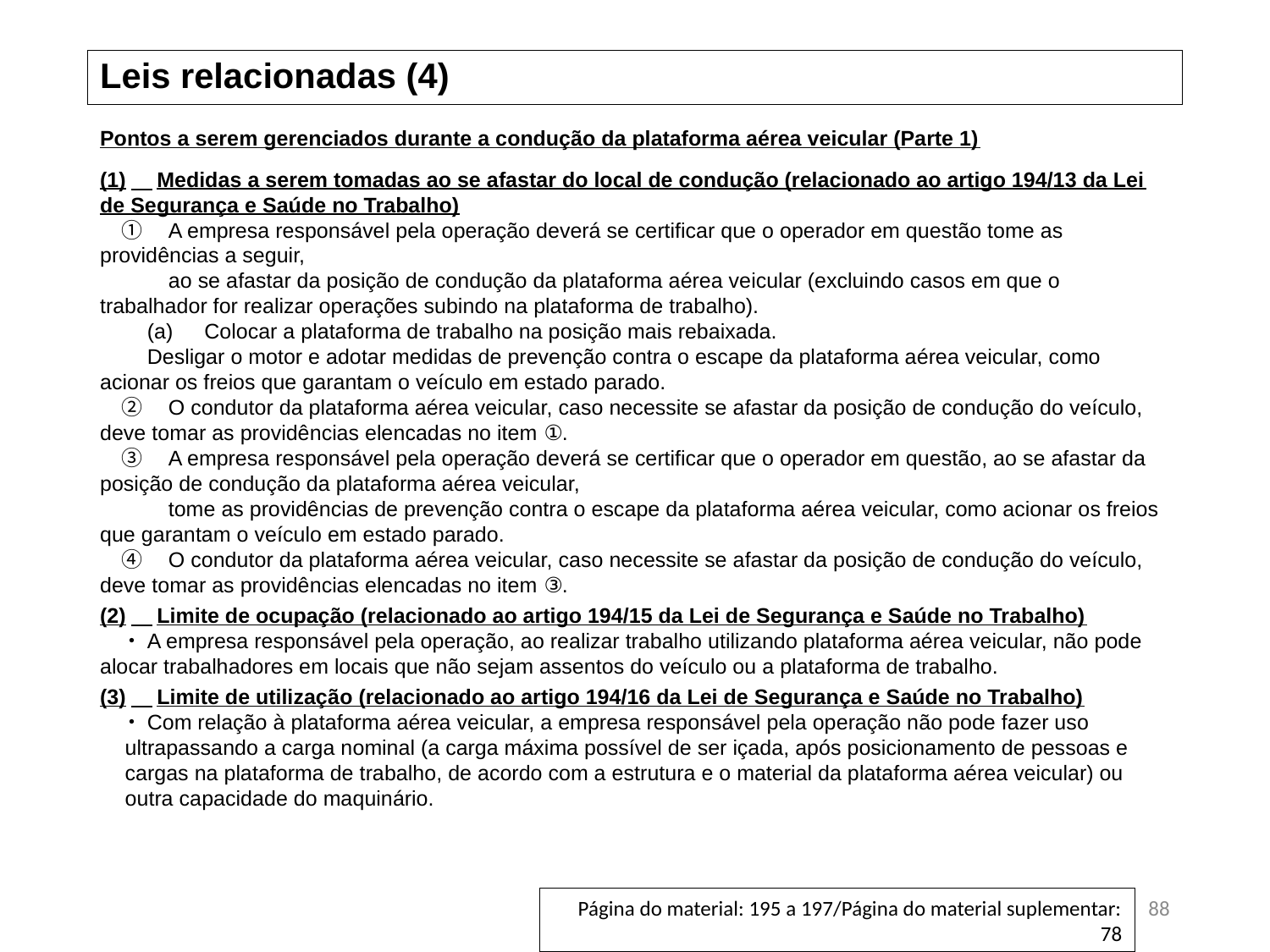

# Leis relacionadas (4)
Pontos a serem gerenciados durante a condução da plataforma aérea veicular (Parte 1)
(1)　Medidas a serem tomadas ao se afastar do local de condução (relacionado ao artigo 194/13 da Lei de Segurança e Saúde no Trabalho)
　①　A empresa responsável pela operação deverá se certificar que o operador em questão tome as providências a seguir,
　　　ao se afastar da posição de condução da plataforma aérea veicular (excluindo casos em que o trabalhador for realizar operações subindo na plataforma de trabalho).
　　(a)　Colocar a plataforma de trabalho na posição mais rebaixada.
　　Desligar o motor e adotar medidas de prevenção contra o escape da plataforma aérea veicular, como acionar os freios que garantam o veículo em estado parado.
　②　O condutor da plataforma aérea veicular, caso necessite se afastar da posição de condução do veículo, deve tomar as providências elencadas no item ①.
　③　A empresa responsável pela operação deverá se certificar que o operador em questão, ao se afastar da posição de condução da plataforma aérea veicular,
　　　tome as providências de prevenção contra o escape da plataforma aérea veicular, como acionar os freios que garantam o veículo em estado parado.
　④　O condutor da plataforma aérea veicular, caso necessite se afastar da posição de condução do veículo, deve tomar as providências elencadas no item ③.
(2)　Limite de ocupação (relacionado ao artigo 194/15 da Lei de Segurança e Saúde no Trabalho)
　・A empresa responsável pela operação, ao realizar trabalho utilizando plataforma aérea veicular, não pode alocar trabalhadores em locais que não sejam assentos do veículo ou a plataforma de trabalho.
(3)　Limite de utilização (relacionado ao artigo 194/16 da Lei de Segurança e Saúde no Trabalho)
　・Com relação à plataforma aérea veicular, a empresa responsável pela operação não pode fazer uso ultrapassando a carga nominal (a carga máxima possível de ser içada, após posicionamento de pessoas e cargas na plataforma de trabalho, de acordo com a estrutura e o material da plataforma aérea veicular) ou outra capacidade do maquinário.
88
Página do material: 195 a 197/Página do material suplementar: 78